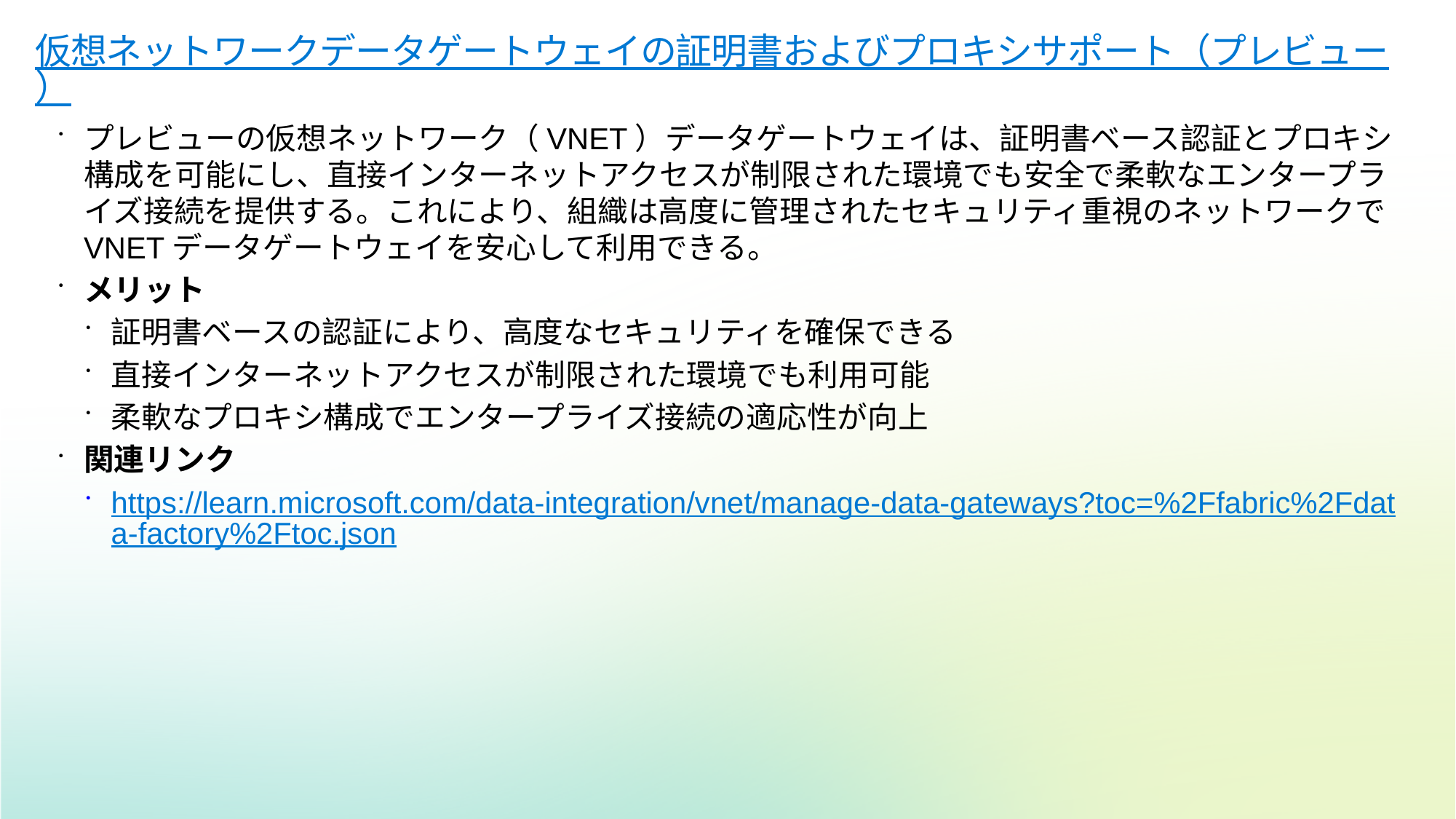

# 仮想ネットワークデータゲートウェイの証明書およびプロキシサポート（プレビュー）
プレビューの仮想ネットワーク（VNET）データゲートウェイは、証明書ベース認証とプロキシ構成を可能にし、直接インターネットアクセスが制限された環境でも安全で柔軟なエンタープライズ接続を提供する。これにより、組織は高度に管理されたセキュリティ重視のネットワークでVNETデータゲートウェイを安心して利用できる。
メリット
証明書ベースの認証により、高度なセキュリティを確保できる
直接インターネットアクセスが制限された環境でも利用可能
柔軟なプロキシ構成でエンタープライズ接続の適応性が向上
関連リンク
https://learn.microsoft.com/data-integration/vnet/manage-data-gateways?toc=%2Ffabric%2Fdata-factory%2Ftoc.json